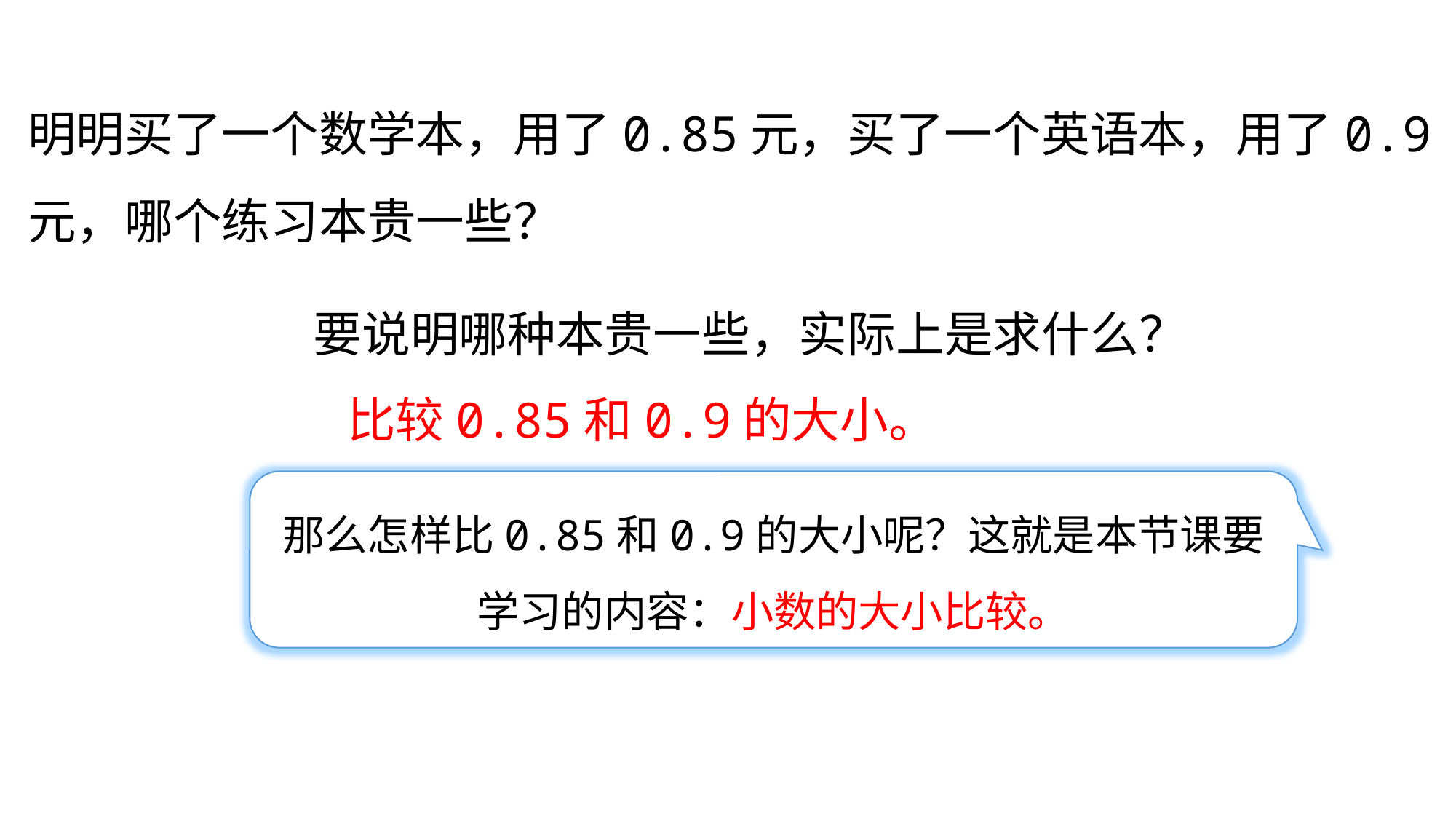

明明买了一个数学本，用了0.85元，买了一个英语本，用了0.9元，哪个练习本贵一些？
要说明哪种本贵一些，实际上是求什么？
比较0.85和0.9的大小。
那么怎样比0.85和0.9的大小呢？这就是本节课要学习的内容：小数的大小比较。